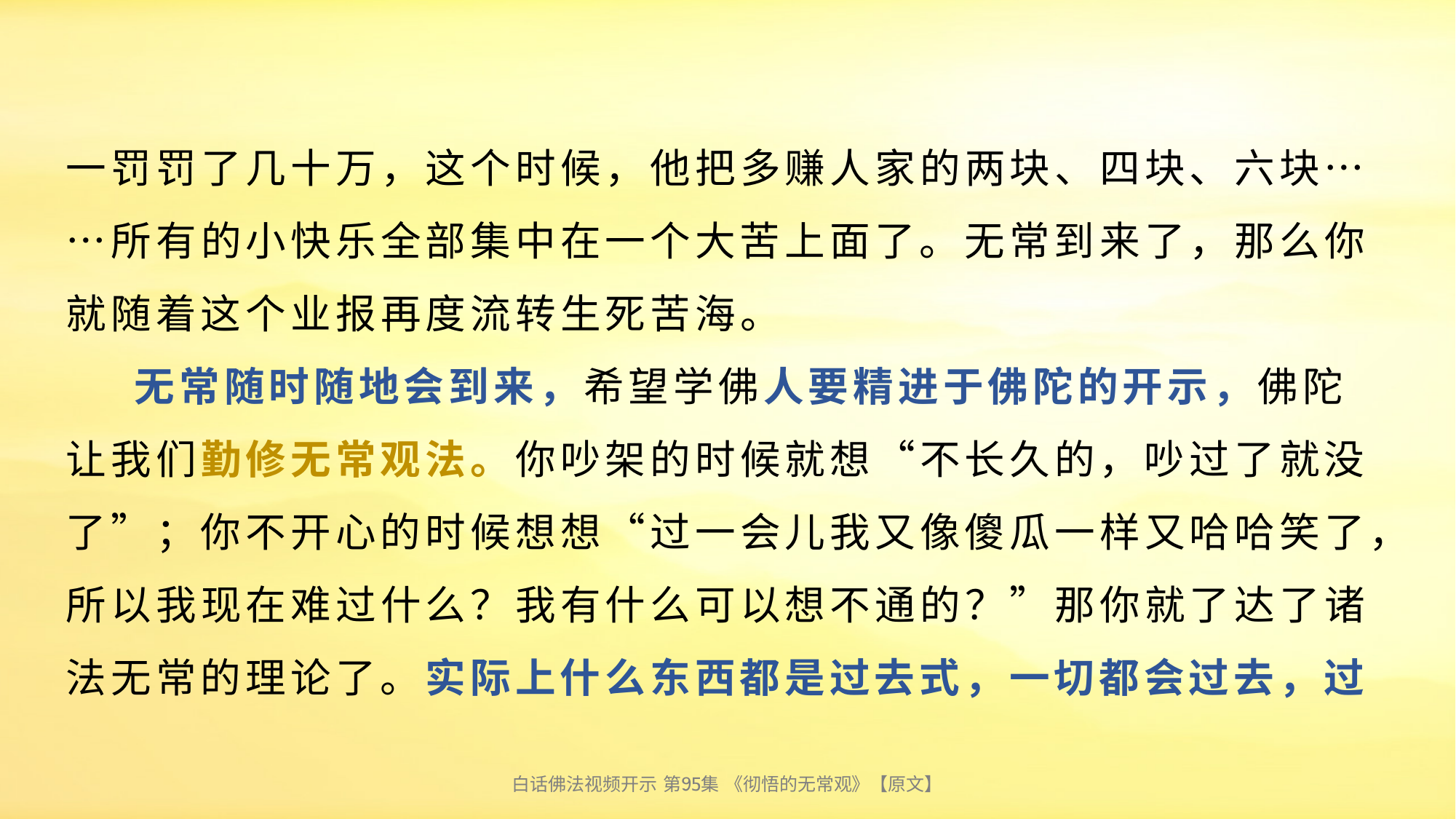

# 一罚罚了几十万，这个时候，他把多赚人家的两块、四块、六块……所有的小快乐全部集中在一个大苦上面了。无常到来了，那么你就随着这个业报再度流转生死苦海。 无常随时随地会到来，希望学佛人要精进于佛陀的开示，佛陀让我们勤修无常观法。你吵架的时候就想“不长久的，吵过了就没了”；你不开心的时候想想“过一会儿我又像傻瓜一样又哈哈笑了，所以我现在难过什么？我有什么可以想不通的？”那你就了达了诸法无常的理论了。实际上什么东西都是过去式，一切都会过去，过
白话佛法视频开示 第95集 《彻悟的无常观》【原文】